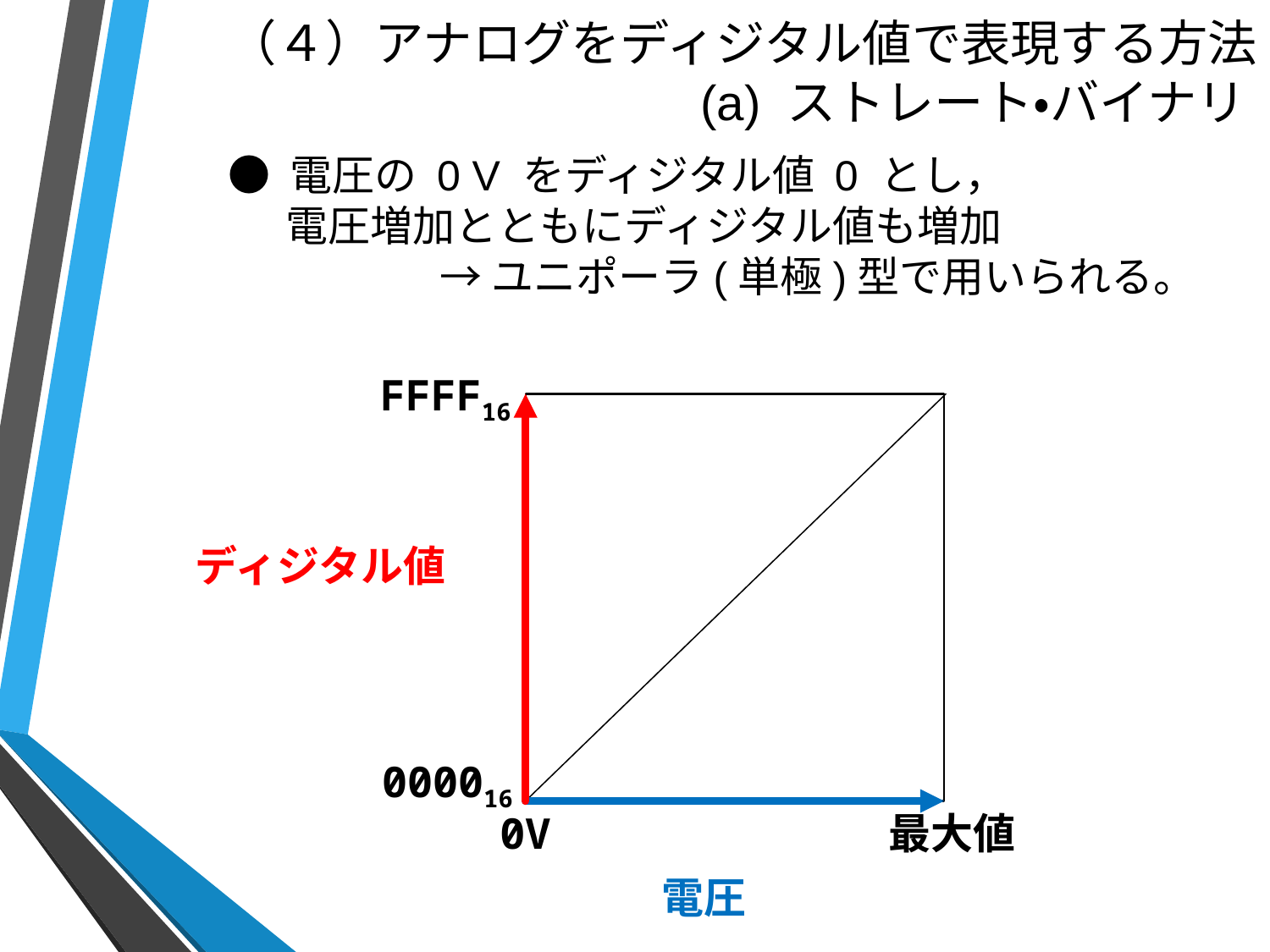

# （４）アナログをディジタル値で表現する方法 (a) ストレート・バイナリ
● 電圧の 0 V をディジタル値 0 とし，
     電圧増加とともにディジタル値も増加
　　　　　→ ユニポーラ(単極)型で用いられる。
FFFF16

ディジタル値
000016
0V
最大値
電圧